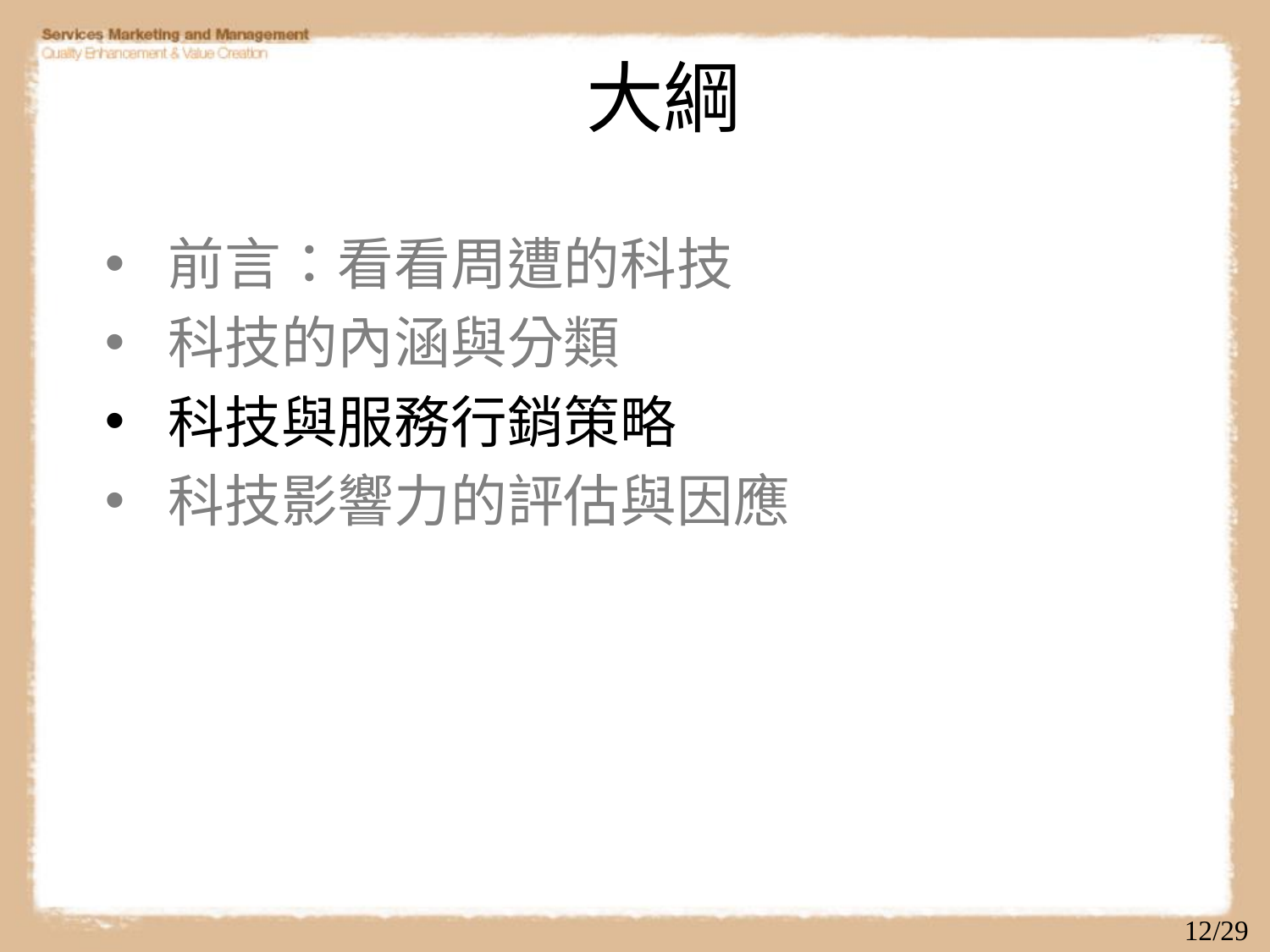

# 大綱
前言：看看周遭的科技
科技的內涵與分類
科技與服務行銷策略
科技影響力的評估與因應